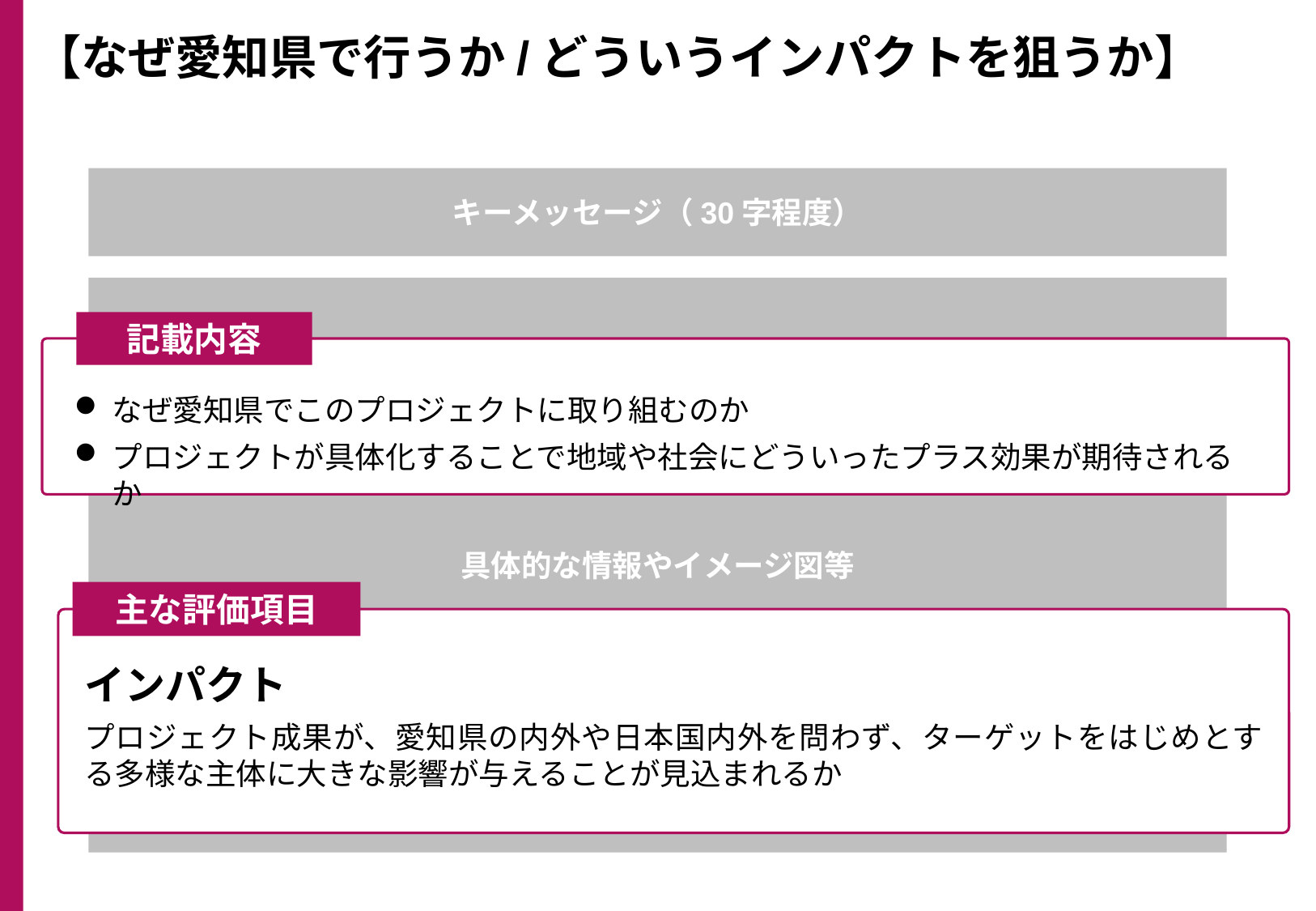

【なぜ愛知県で行うか/どういうインパクトを狙うか】
キーメッセージ（30字程度）
具体的な情報やイメージ図等
記載内容

なぜ愛知県でこのプロジェクトに取り組むのか
プロジェクトが具体化することで地域や社会にどういったプラス効果が期待されるか
主な評価項目

インパクト
プロジェクト成果が、愛知県の内外や日本国内外を問わず、ターゲットをはじめとする多様な主体に大きな影響が与えることが見込まれるか